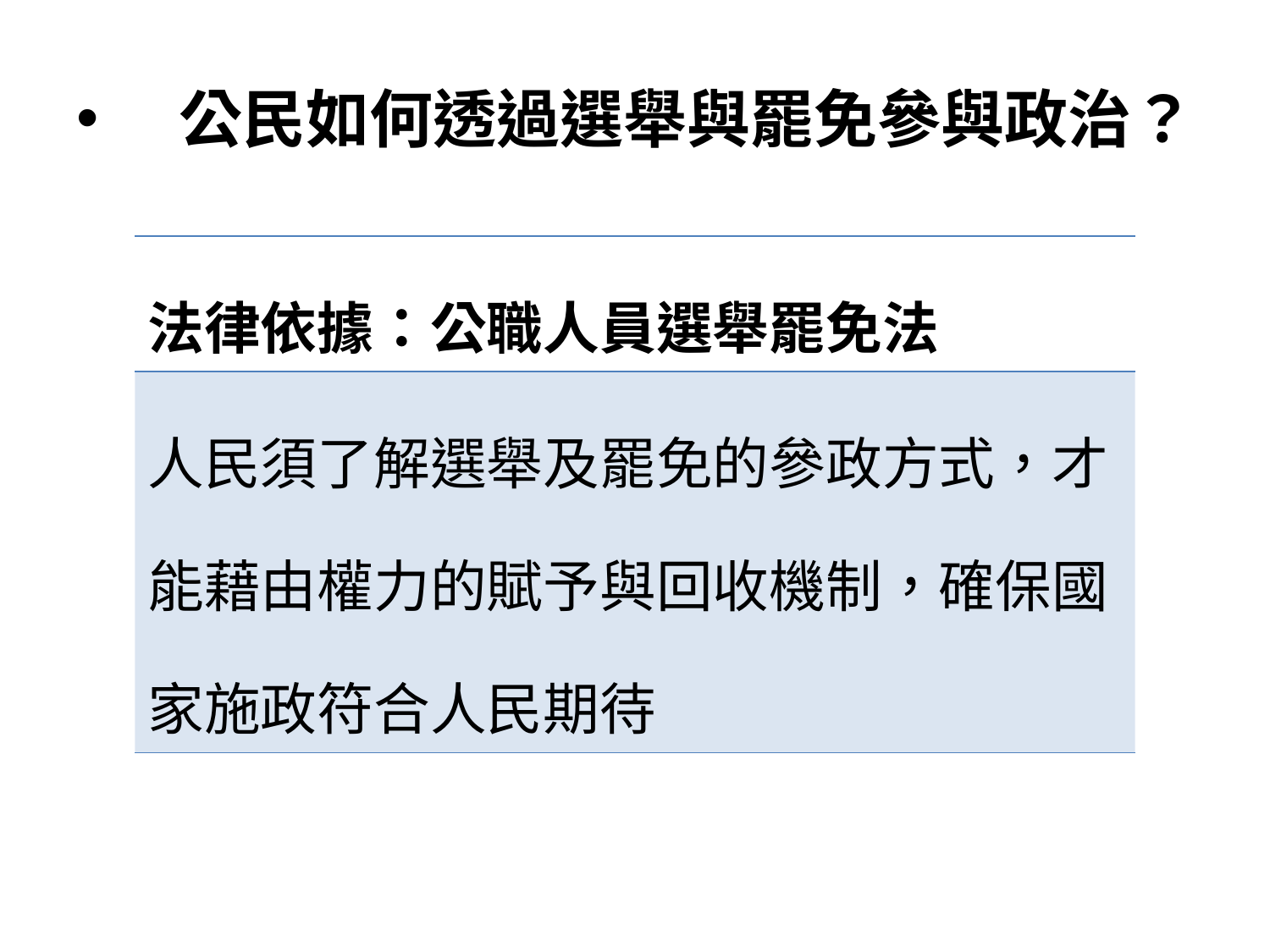

# 公民如何透過選舉與罷免參與政治？
| 法律依據：公職人員選舉罷免法 |
| --- |
| 人民須了解選舉及罷免的參政方式，才能藉由權力的賦予與回收機制，確保國家施政符合人民期待 |